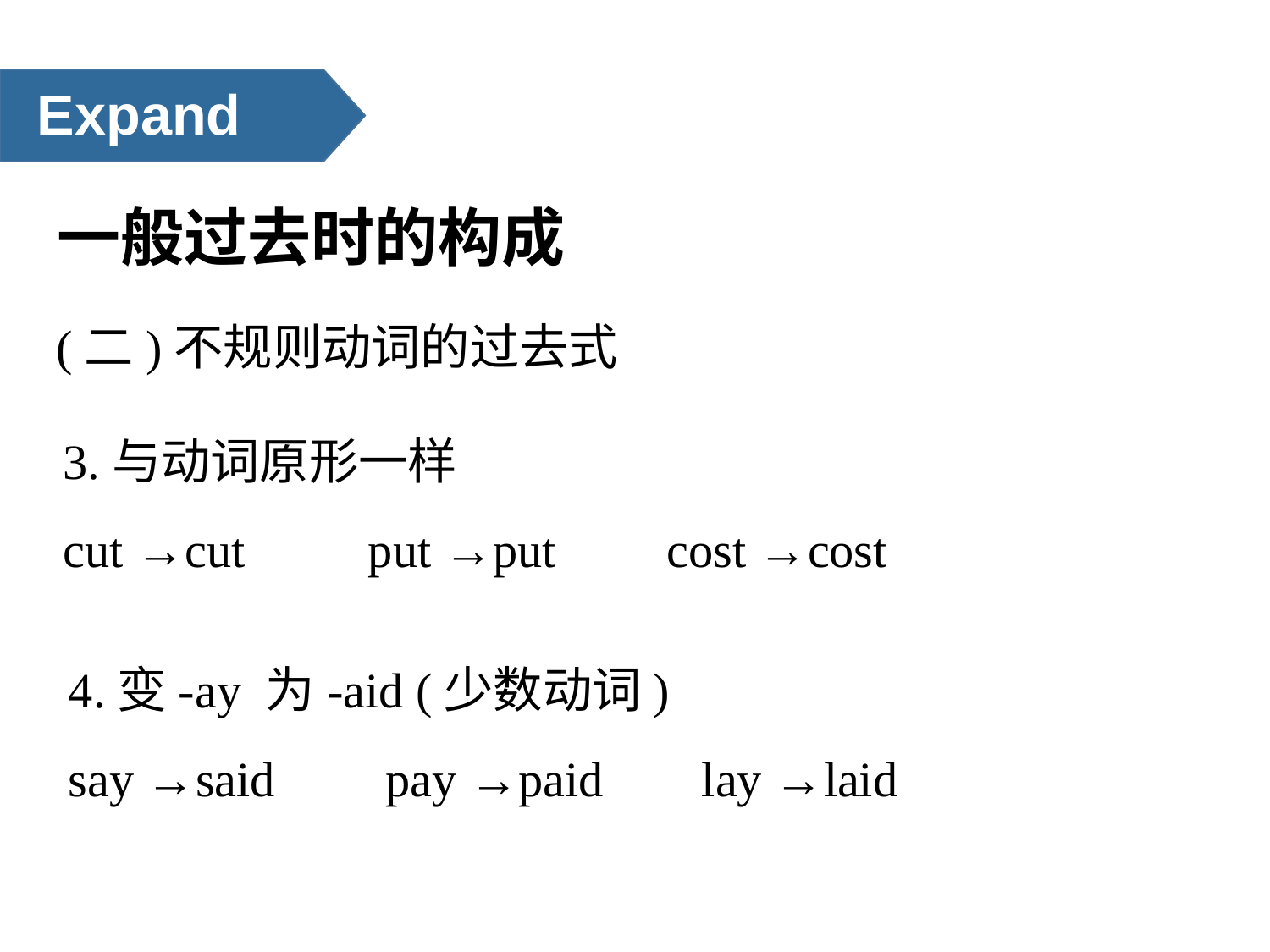

Expand
一般过去时的构成
(二)不规则动词的过去式
3.与动词原形一样
cut →cut          put →put         cost →cost
4.变-ay 为-aid (少数动词)
say →said         pay →paid        lay →laid